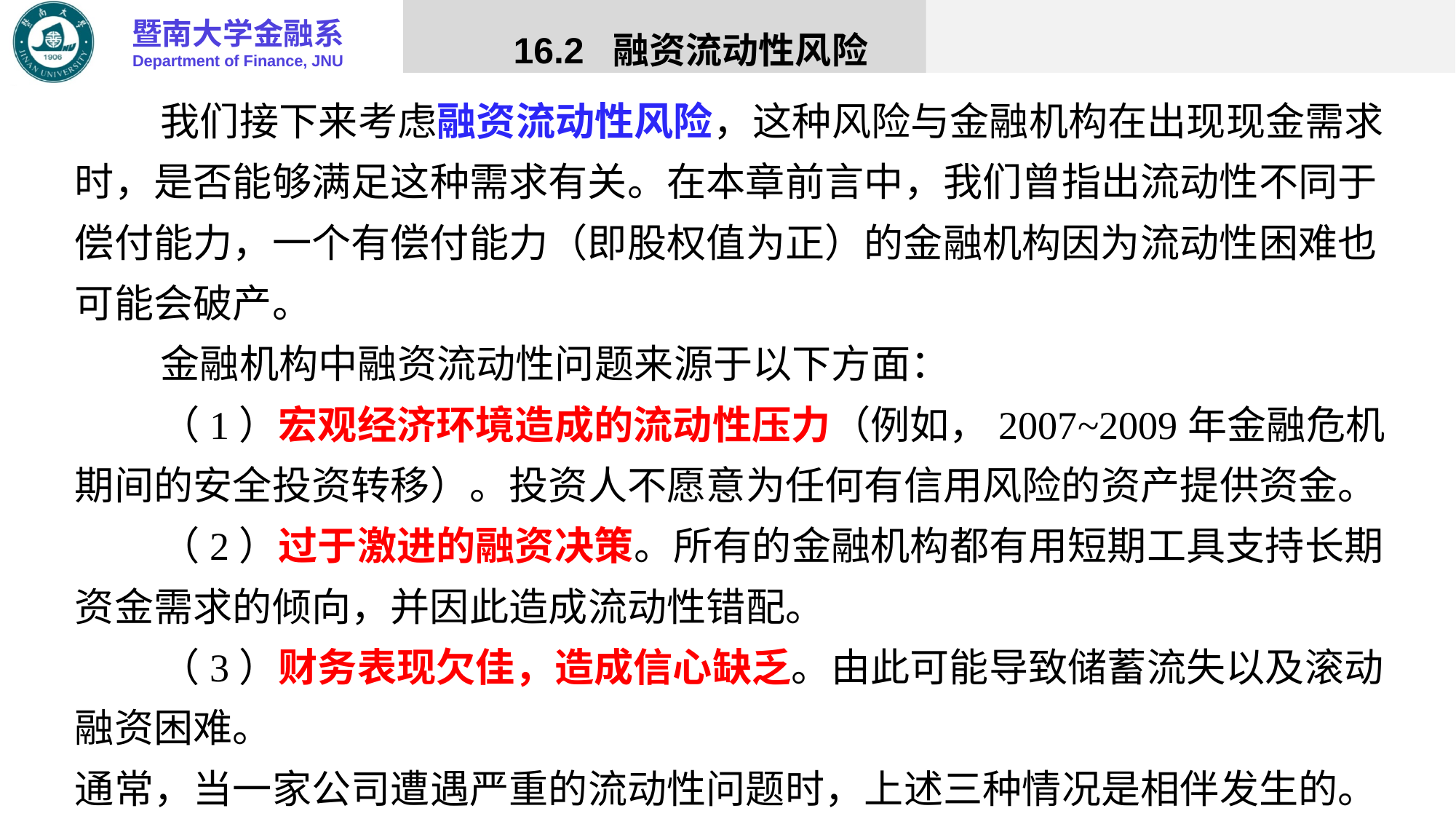

16.2  融资流动性风险
我们接下来考虑融资流动性风险，这种风险与金融机构在出现现金需求时，是否能够满足这种需求有关。在本章前言中，我们曾指出流动性不同于偿付能力，一个有偿付能力（即股权值为正）的金融机构因为流动性困难也可能会破产。
金融机构中融资流动性问题来源于以下方面：
（1）宏观经济环境造成的流动性压力（例如，2007~2009年金融危机期间的安全投资转移）。投资人不愿意为任何有信用风险的资产提供资金。
（2）过于激进的融资决策。所有的金融机构都有用短期工具支持长期资金需求的倾向，并因此造成流动性错配。
（3）财务表现欠佳，造成信心缺乏。由此可能导致储蓄流失以及滚动融资困难。
通常，当一家公司遭遇严重的流动性问题时，上述三种情况是相伴发生的。